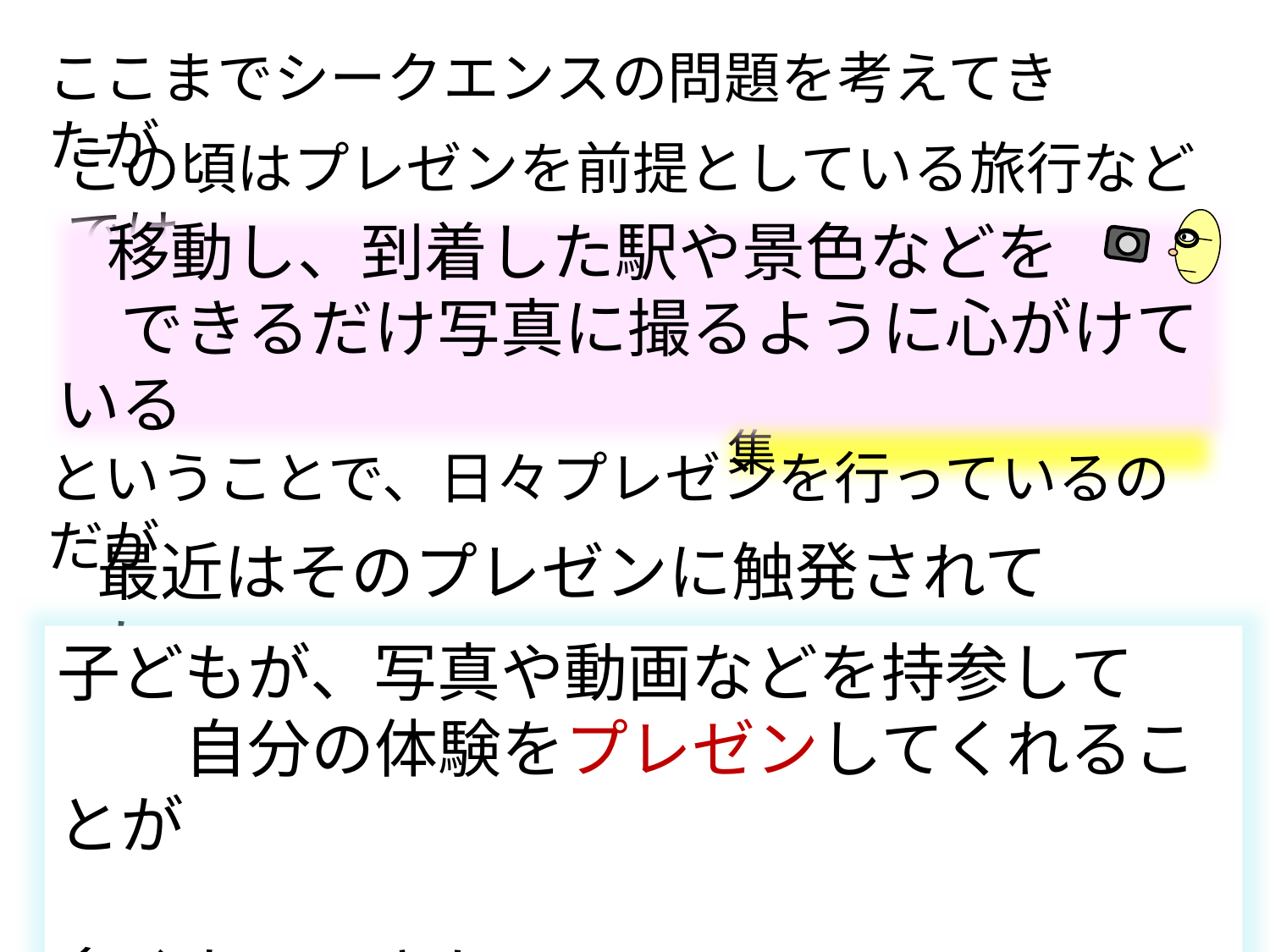

ここまでシークエンスの問題を考えてきたが
この頃はプレゼンを前提としている旅行などでは
　移動し、到着した駅や景色などを
　できるだけ写真に撮るように心がけている

プレゼン想定資料収集
ということで、日々プレゼンを行っているのだが
最近はそのプレゼンに触発されてか
子どもが、写真や動画などを持参して
　　自分の体験をプレゼンしてくれることが
　　　　　　　　　　　　　　　　　　多くなってきた